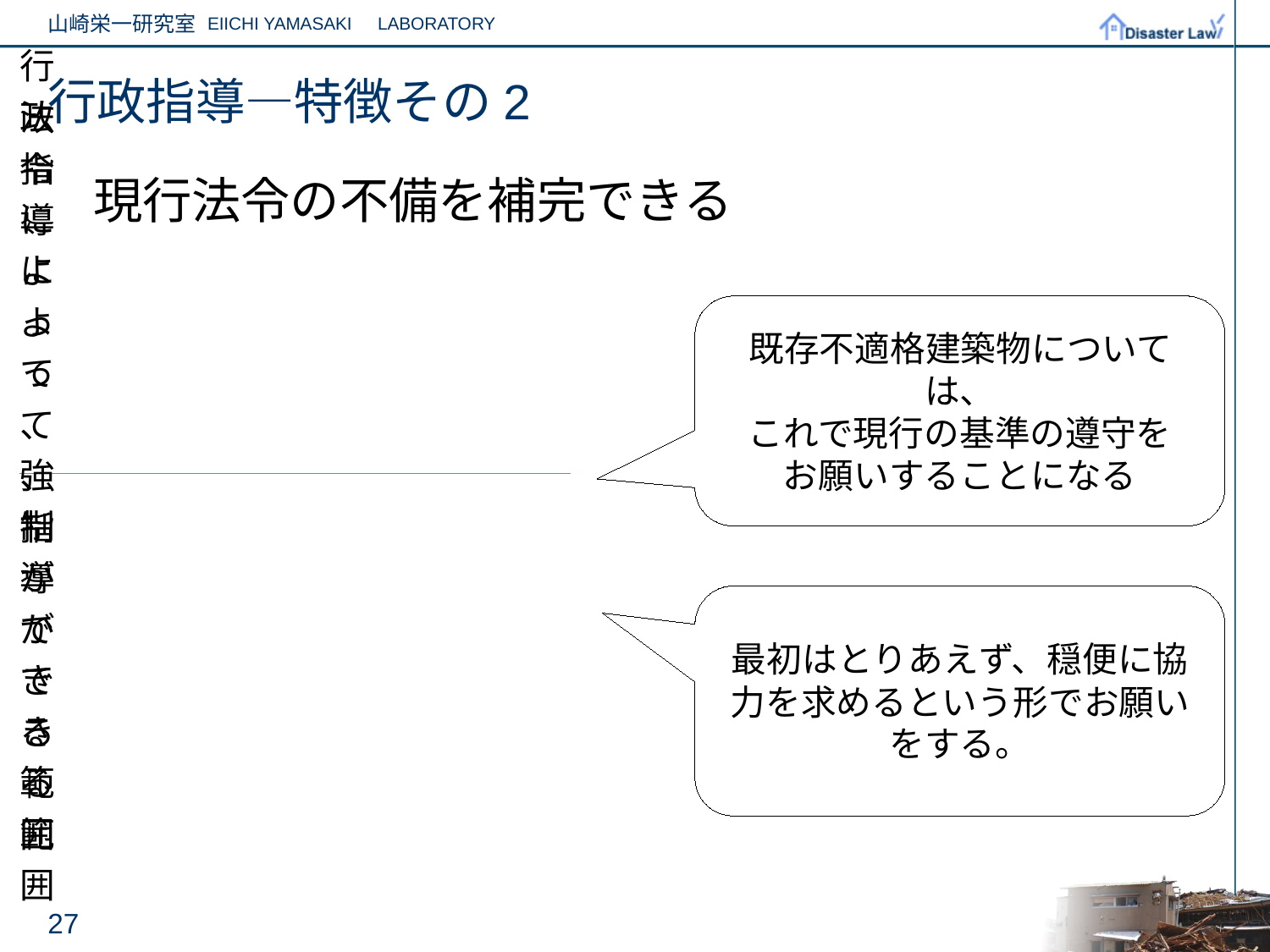

# 行政指導―特徴その2
　現行法令の不備を補完できる
既存不適格建築物については、
これで現行の基準の遵守を
お願いすることになる

最初はとりあえず、穏便に協力を求めるという形でお願いをする。
27